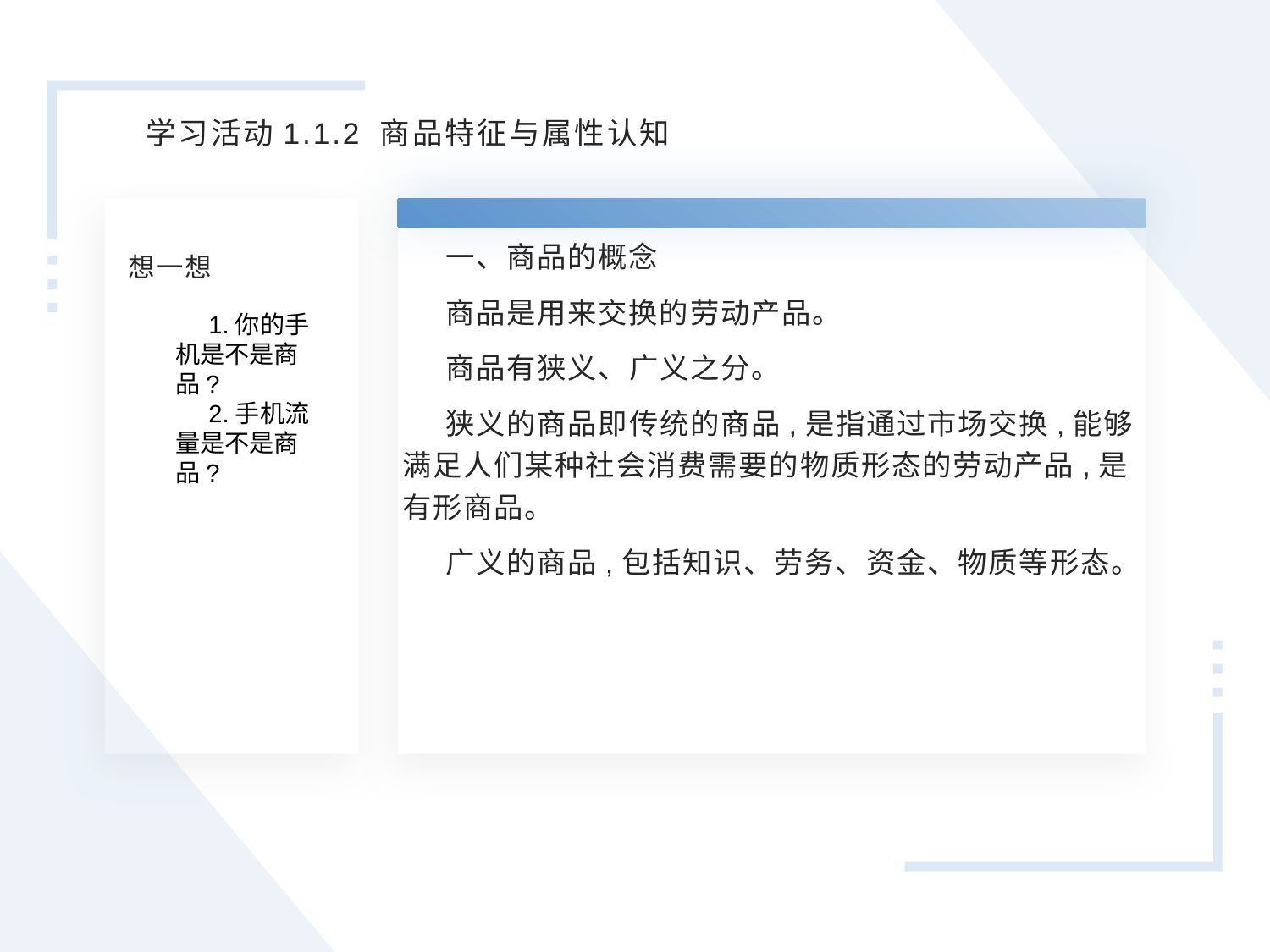

学习活动1.1.2 商品特征与属性认知
1.你对商品的发展史有哪些了解呢?
2.经过劳动生产的产品都是商品吗? 你能列举几个例子证明你的观点吗?

一、商品的概念
商品是用来交换的劳动产品。
商品有狭义、广义之分。
狭义的商品即传统的商品,是指通过市场交换,能够满足人们某种社会消费需要的物质形态的劳动产品,是有形商品。
广义的商品,包括知识、劳务、资金、物质等形态。
想一想
1.你的手机是不是商品?
2.手机流量是不是商品?